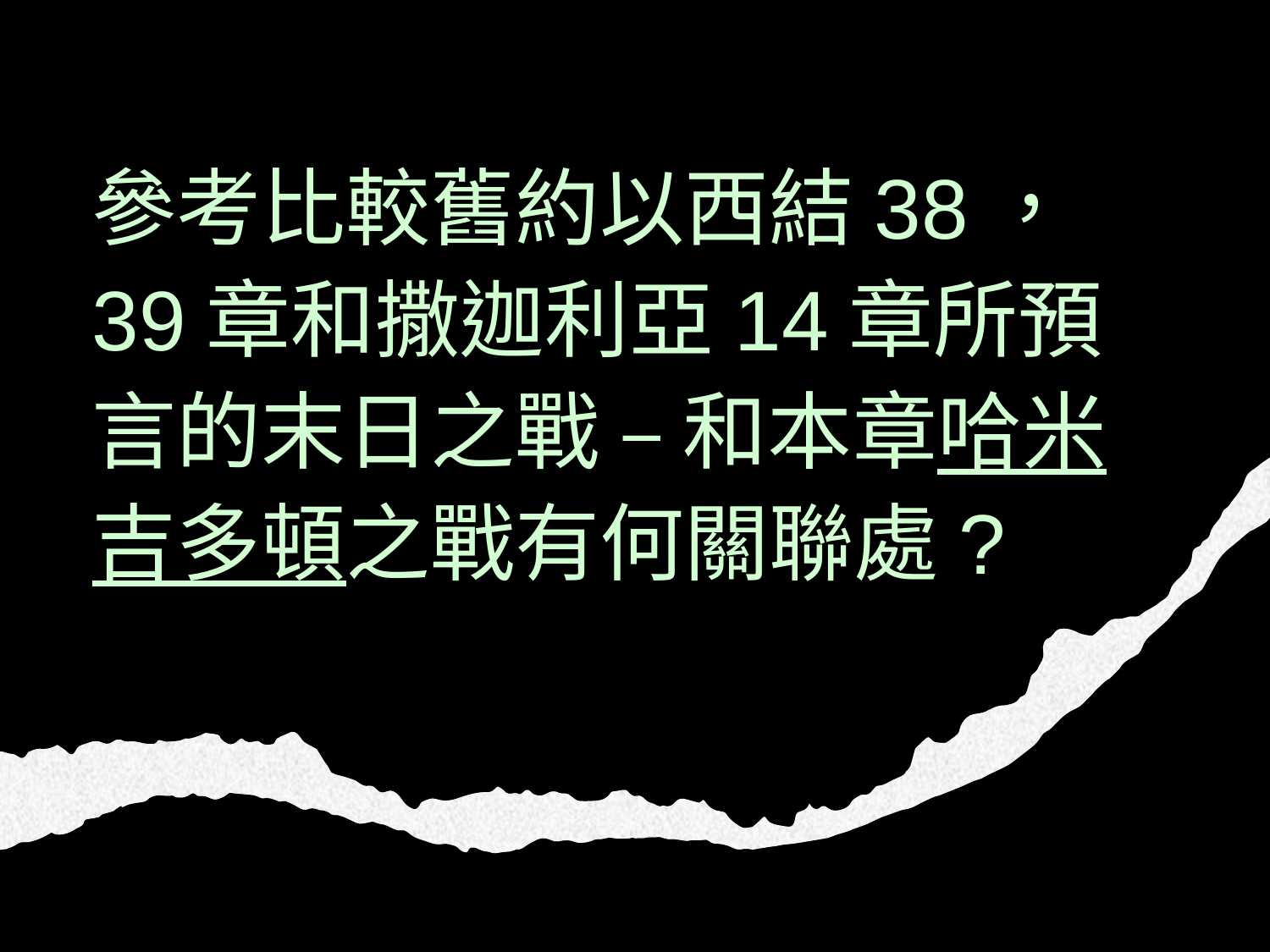

參考比較舊約以西結38，39章和撒迦利亞14章所預言的末日之戰 – 和本章哈米吉多頓之戰有何關聯處?